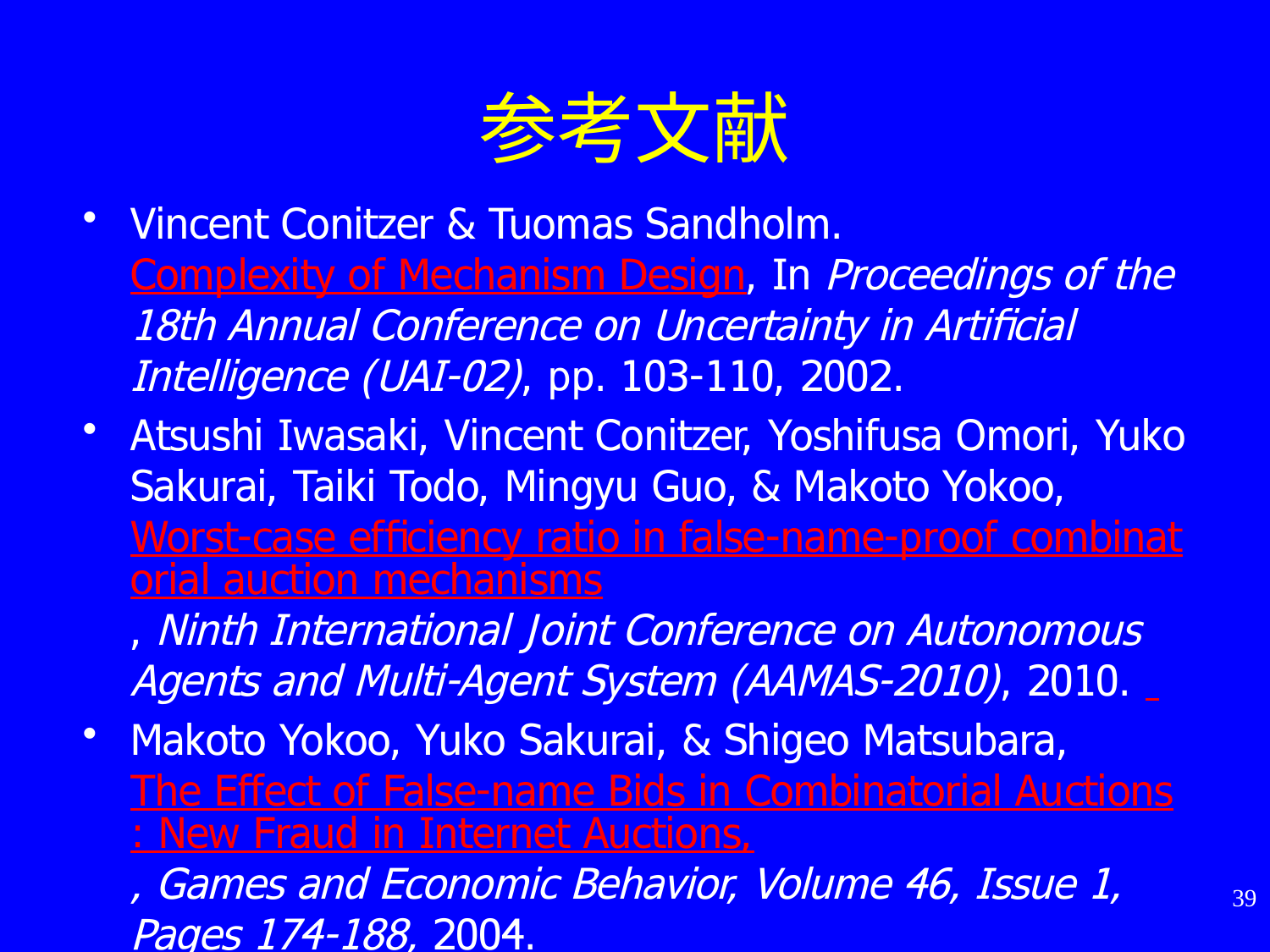

# 参考文献
Vincent Conitzer & Tuomas Sandholm. Complexity of Mechanism Design, In Proceedings of the 18th Annual Conference on Uncertainty in Artificial Intelligence (UAI-02), pp. 103-110, 2002.
Atsushi Iwasaki, Vincent Conitzer, Yoshifusa Omori, Yuko Sakurai, Taiki Todo, Mingyu Guo, & Makoto Yokoo, Worst-case efficiency ratio in false-name-proof combinatorial auction mechanisms, Ninth International Joint Conference on Autonomous Agents and Multi-Agent System (AAMAS-2010), 2010.
Makoto Yokoo, Yuko Sakurai, & Shigeo Matsubara, The Effect of False-name Bids in Combinatorial Auctions: New Fraud in Internet Auctions,, Games and Economic Behavior, Volume 46, Issue 1, Pages 174-188, 2004.
39